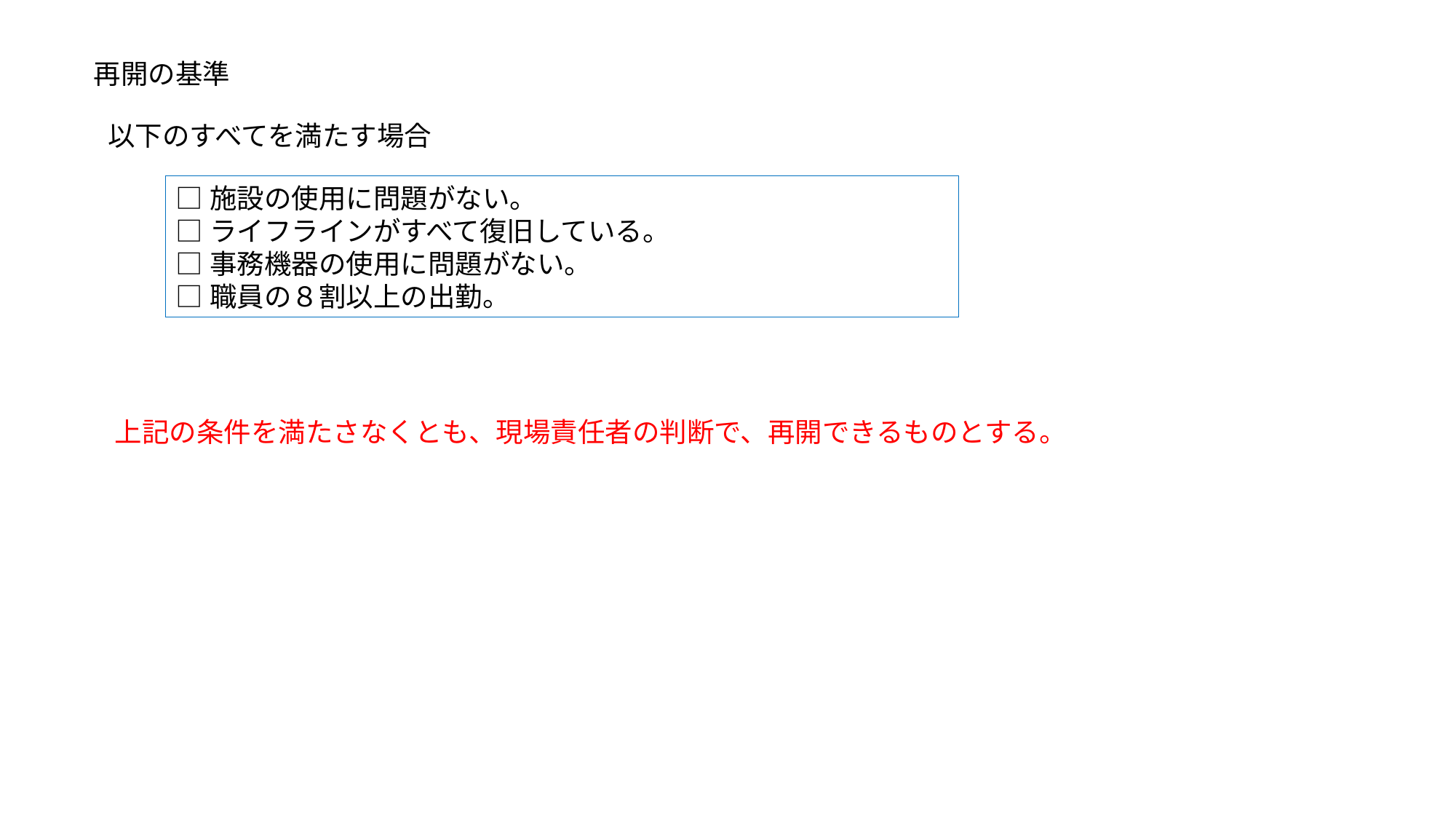

再開の基準
以下のすべてを満たす場合
□施設の使用に問題がない。
□ライフラインがすべて復旧している。
□事務機器の使用に問題がない。
□職員の８割以上の出勤。
上記の条件を満たさなくとも、現場責任者の判断で、再開できるものとする。